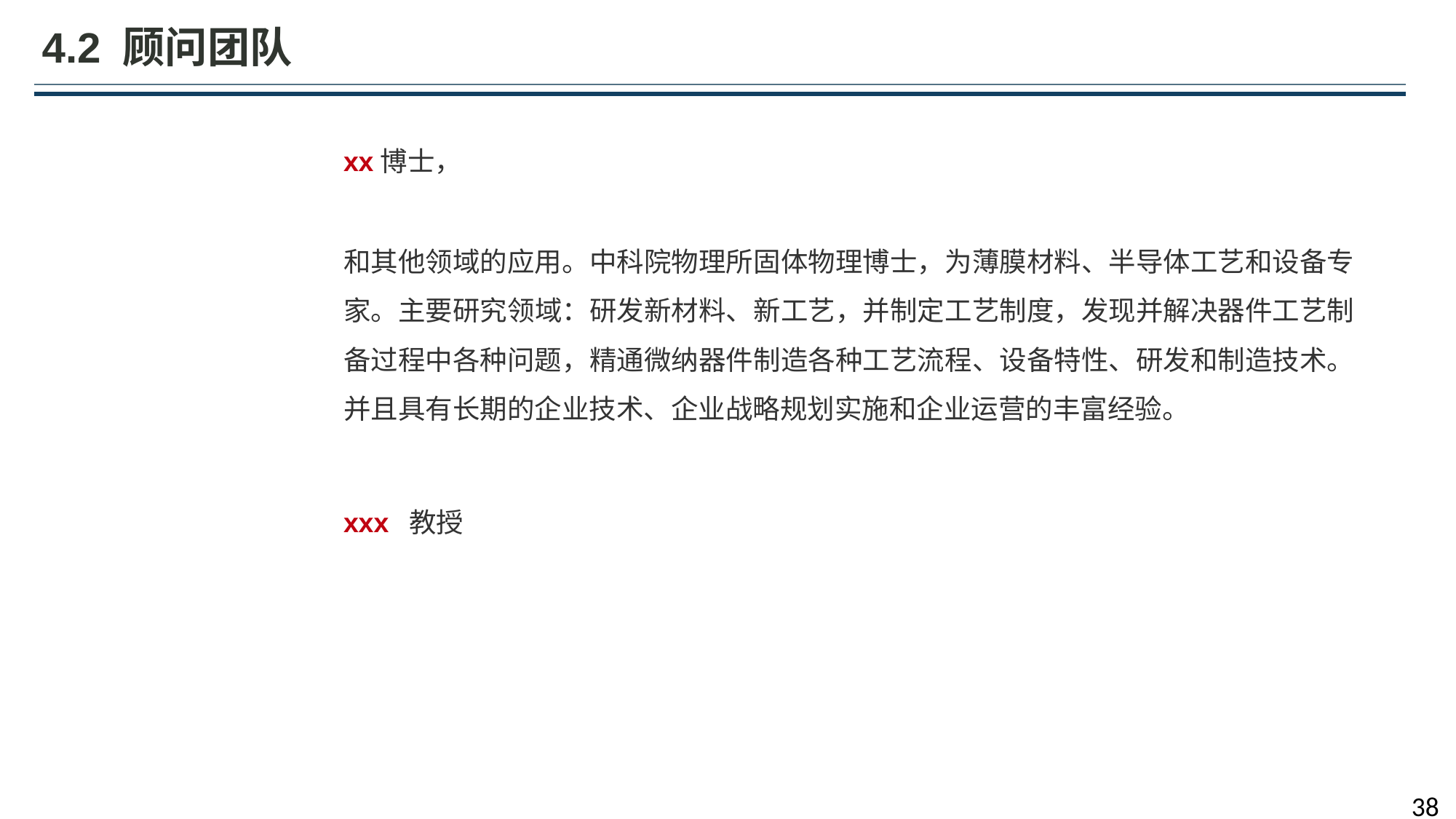

4.2 顾问团队
xx博士，

和其他领域的应用。中科院物理所固体物理博士，为薄膜材料、半导体工艺和设备专 家。主要研究领域：研发新材料、新工艺，并制定工艺制度，发现并解决器件工艺制 备过程中各种问题，精通微纳器件制造各种工艺流程、设备特性、研发和制造技术。 并且具有长期的企业技术、企业战略规划实施和企业运营的丰富经验。
xxx	教授
38